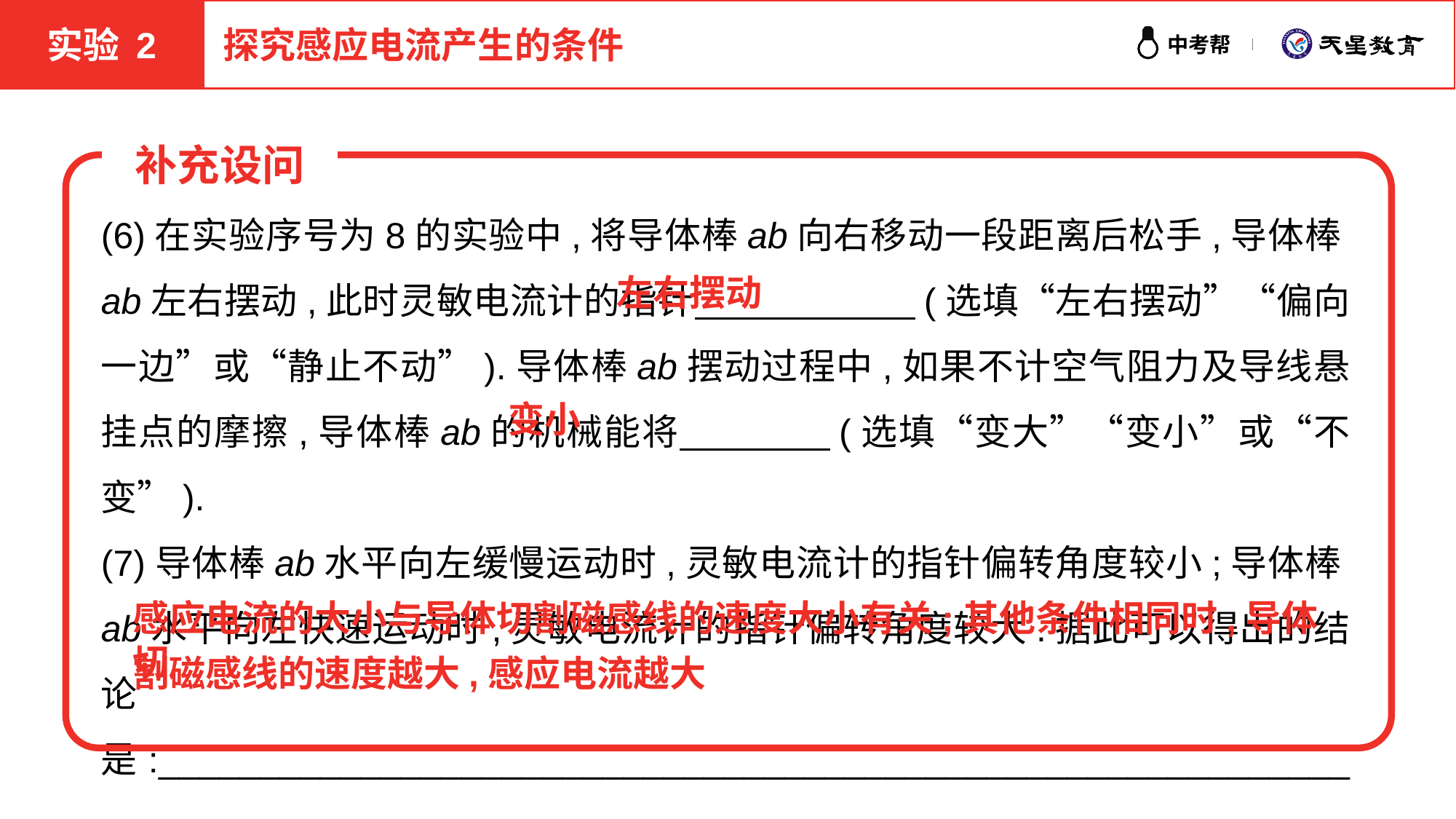

实验 2
探究感应电流产生的条件
补充设问

(6)在实验序号为8的实验中,将导体棒ab向右移动一段距离后松手,导体棒ab左右摆动,此时灵敏电流计的指针　　　　　　(选填“左右摆动”“偏向一边”或“静止不动”).导体棒ab摆动过程中,如果不计空气阻力及导线悬挂点的摩擦,导体棒ab的机械能将　　　　(选填“变大”“变小”或“不变”).
(7)导体棒ab水平向左缓慢运动时,灵敏电流计的指针偏转角度较小;导体棒ab水平向左快速运动时,灵敏电流计的指针偏转角度较大.据此可以得出的结论是:___________________________________________________________________________________________________________________________________　.
左右摆动
变小
感应电流的大小与导体切割磁感线的速度大小有关;其他条件相同时,导体切
割磁感线的速度越大,感应电流越大